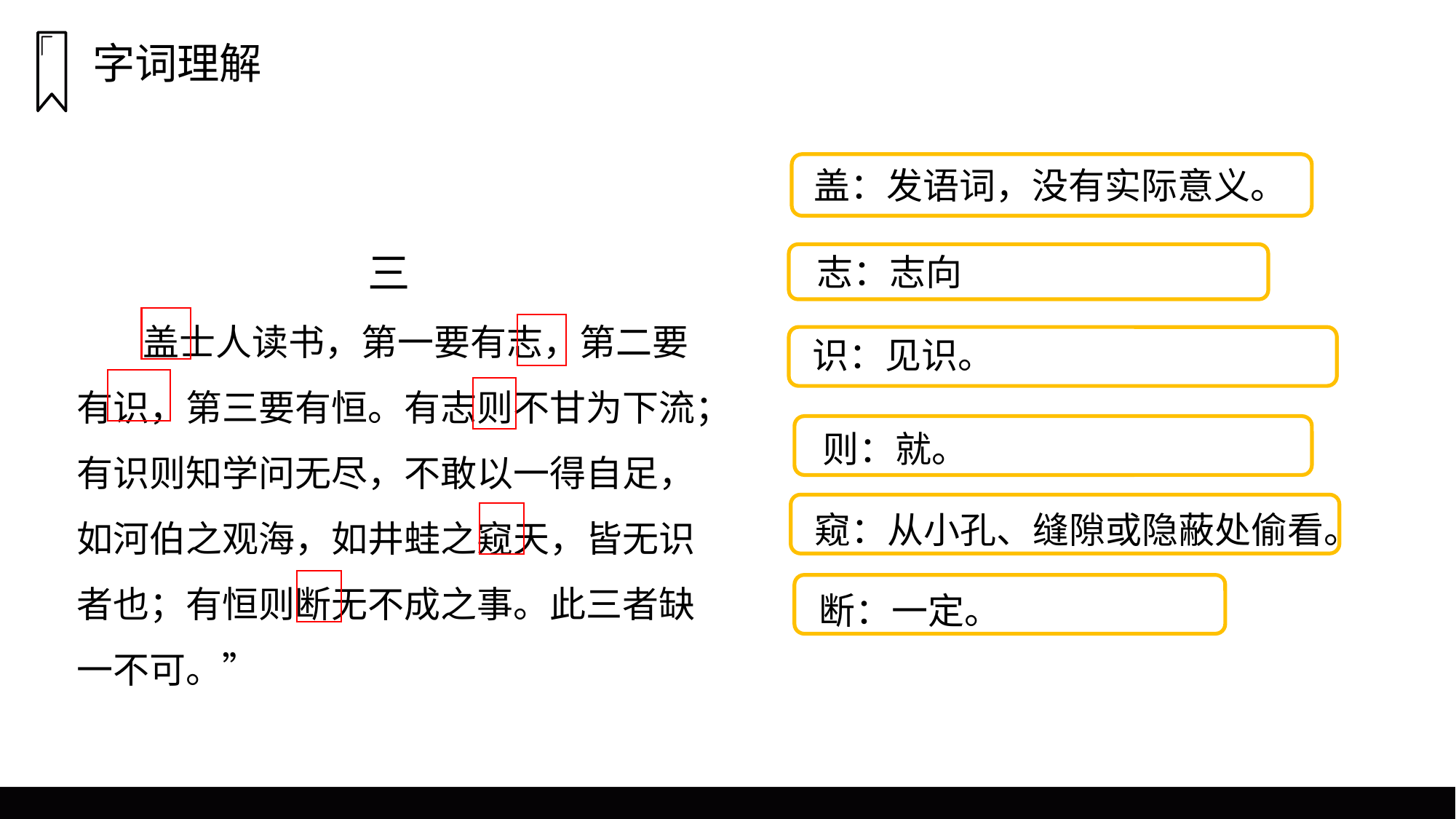

字词理解

盖：发语词，没有实际意义。
三
       盖士人读书，第一要有志，第二要有识，第三要有恒。有志则不甘为下流；有识则知学问无尽，不敢以一得自足，如河伯之观海，如井蛙之窥天，皆无识者也；有恒则断无不成之事。此三者缺一不可。”

 志：志向

识：见识。

则：就。

窥：从小孔、缝隙或隐蔽处偷看。

断：一定。